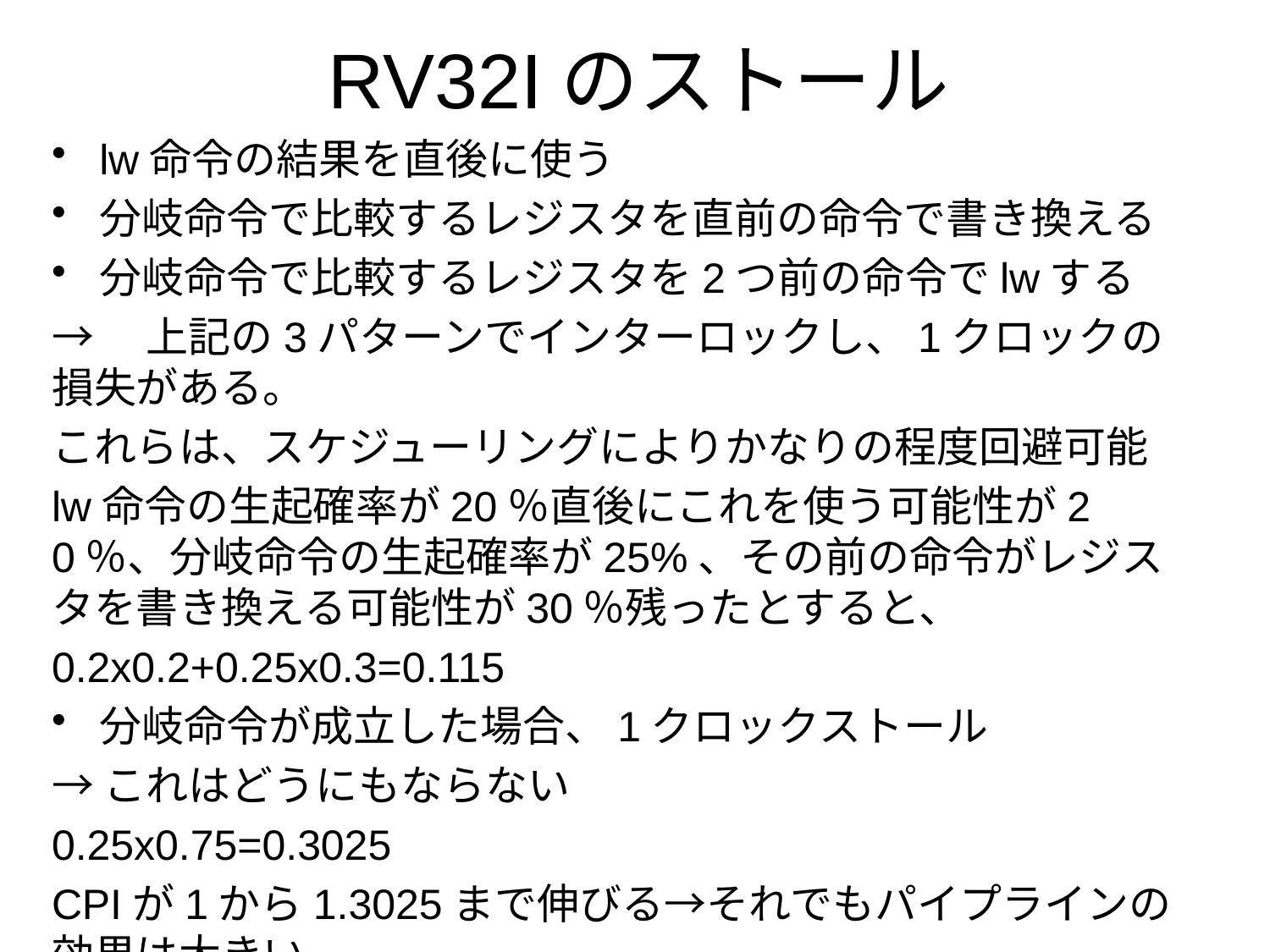

# RV32Iのストール
lw命令の結果を直後に使う
分岐命令で比較するレジスタを直前の命令で書き換える
分岐命令で比較するレジスタを2つ前の命令でlwする
→　上記の3パターンでインターロックし、1クロックの損失がある。
これらは、スケジューリングによりかなりの程度回避可能
lw命令の生起確率が20％直後にこれを使う可能性が20％、分岐命令の生起確率が25%、その前の命令がレジスタを書き換える可能性が30％残ったとすると、
0.2x0.2+0.25x0.3=0.115
分岐命令が成立した場合、1クロックストール
→これはどうにもならない
0.25x0.75=0.3025
CPIが1から1.3025まで伸びる→それでもパイプラインの効果は大きい